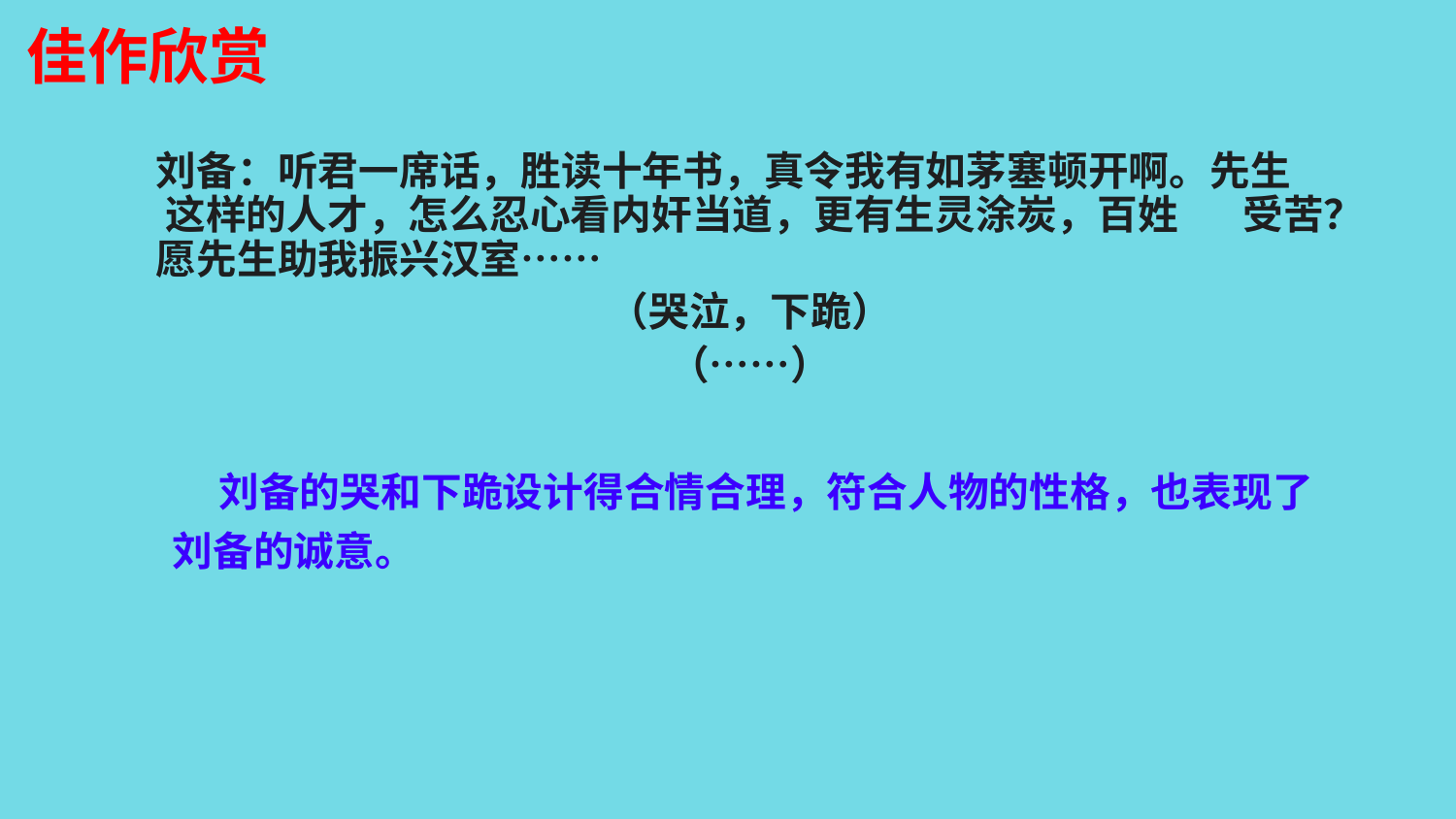

佳作欣赏
刘备：听君一席话，胜读十年书，真令我有如茅塞顿开啊。先生       这样的人才，怎么忍心看内奸当道，更有生灵涂炭，百姓       受苦？愿先生助我振兴汉室……
（哭泣，下跪）
（……）
    刘备的哭和下跪设计得合情合理，符合人物的性格，也表现了刘备的诚意。